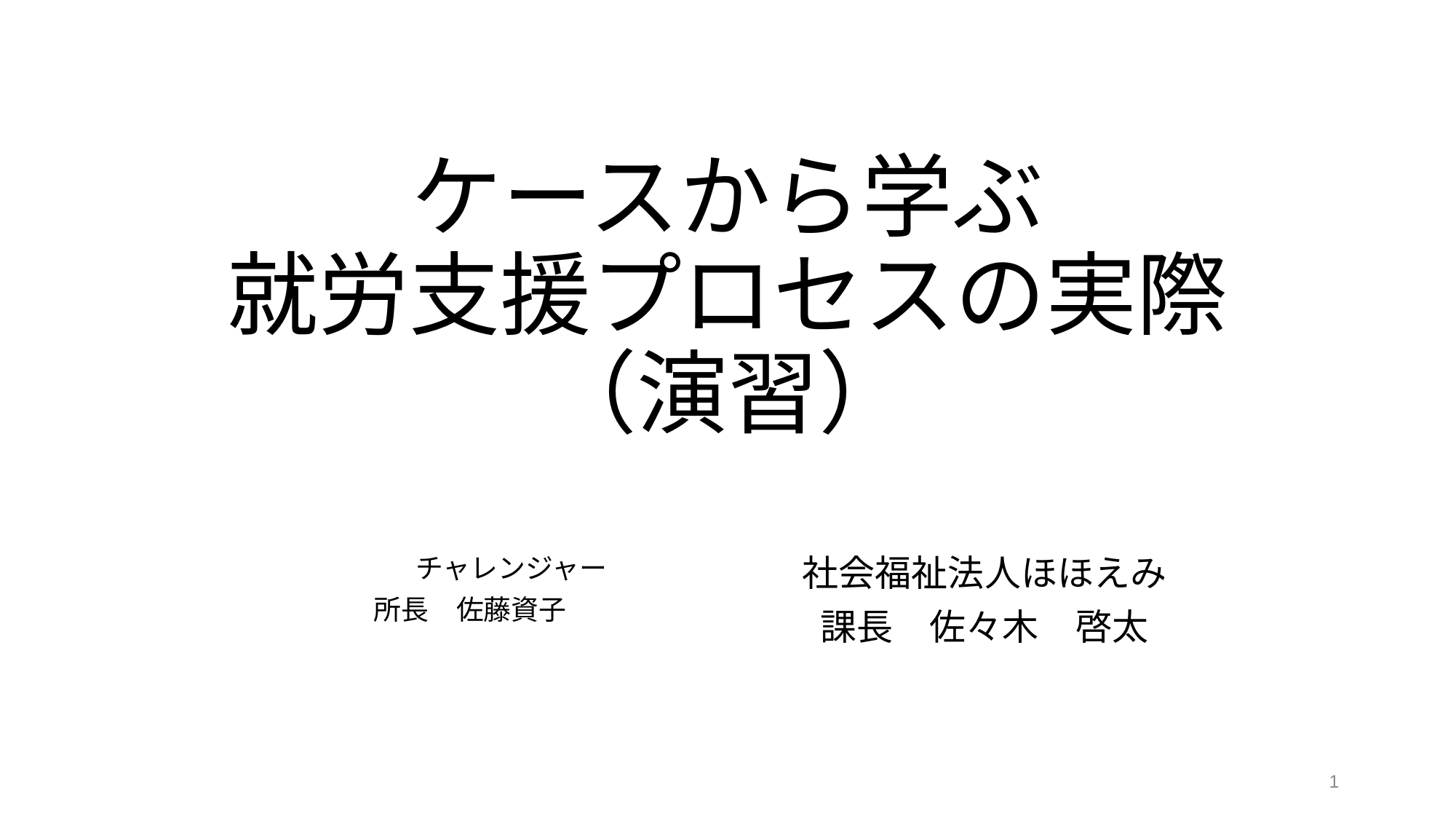

# ケースから学ぶ 就労支援プロセスの実際 （演習）
チャレンジャー
所長　佐藤資子
社会福祉法人ほほえみ
課長　佐々木　啓太
1